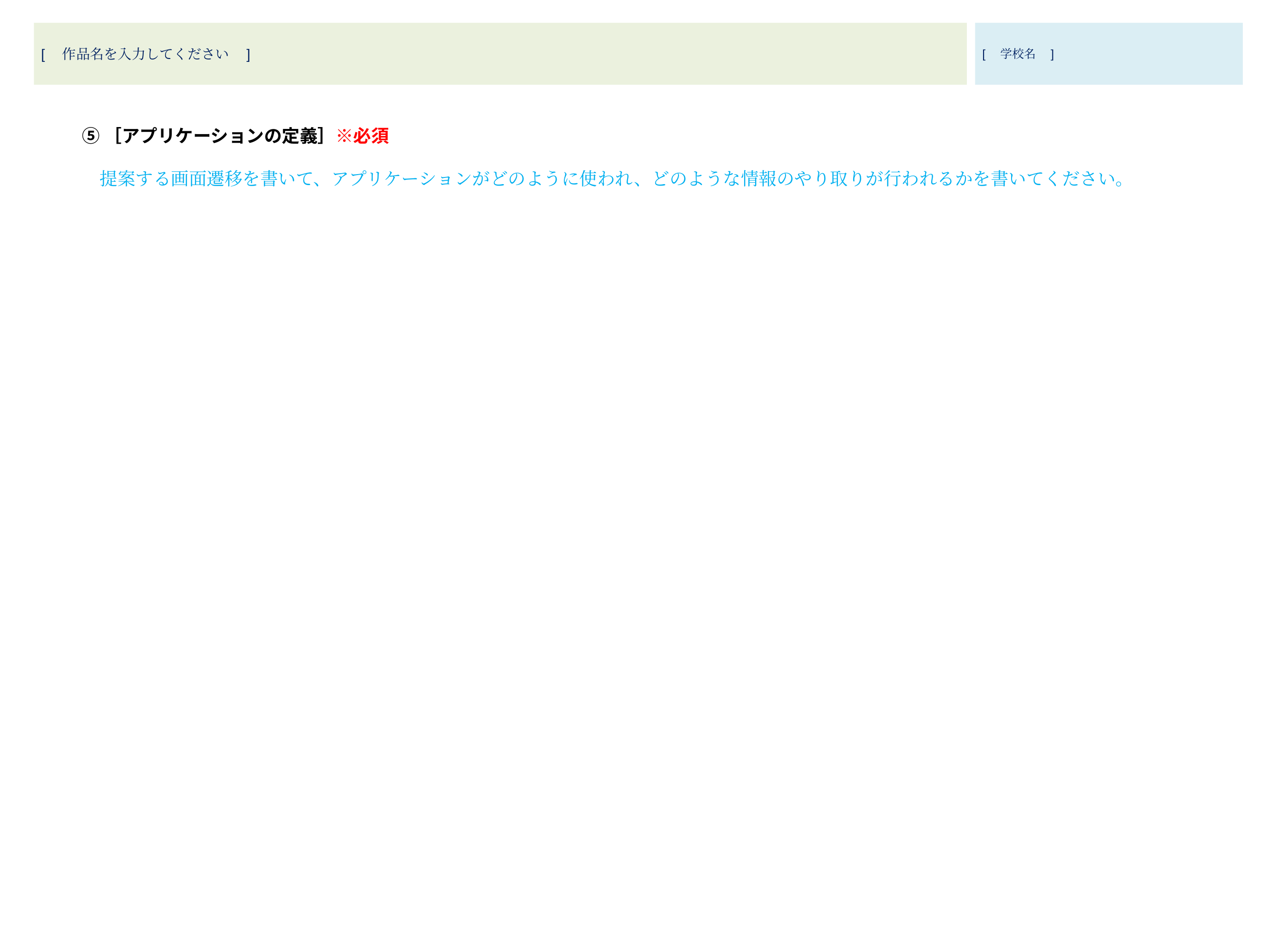

[　作品名を入力してください　]
[　学校名　]
⑤［アプリケーションの定義］※必須

　提案する画面遷移を書いて、アプリケーションがどのように使われ、どのような情報のやり取りが行われるかを書いてください。